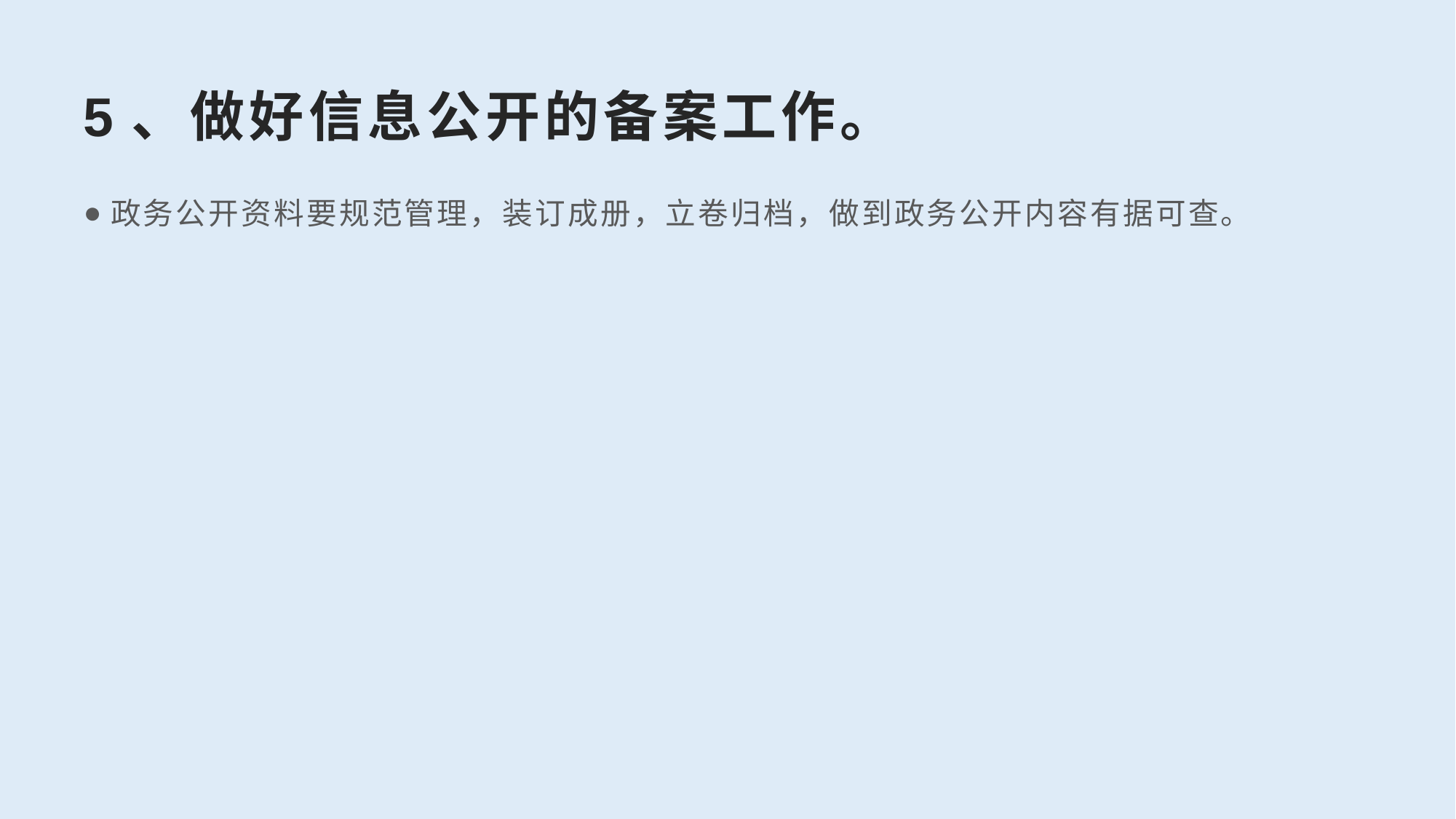

# 5、做好信息公开的备案工作。
政务公开资料要规范管理，装订成册，立卷归档，做到政务公开内容有据可查。